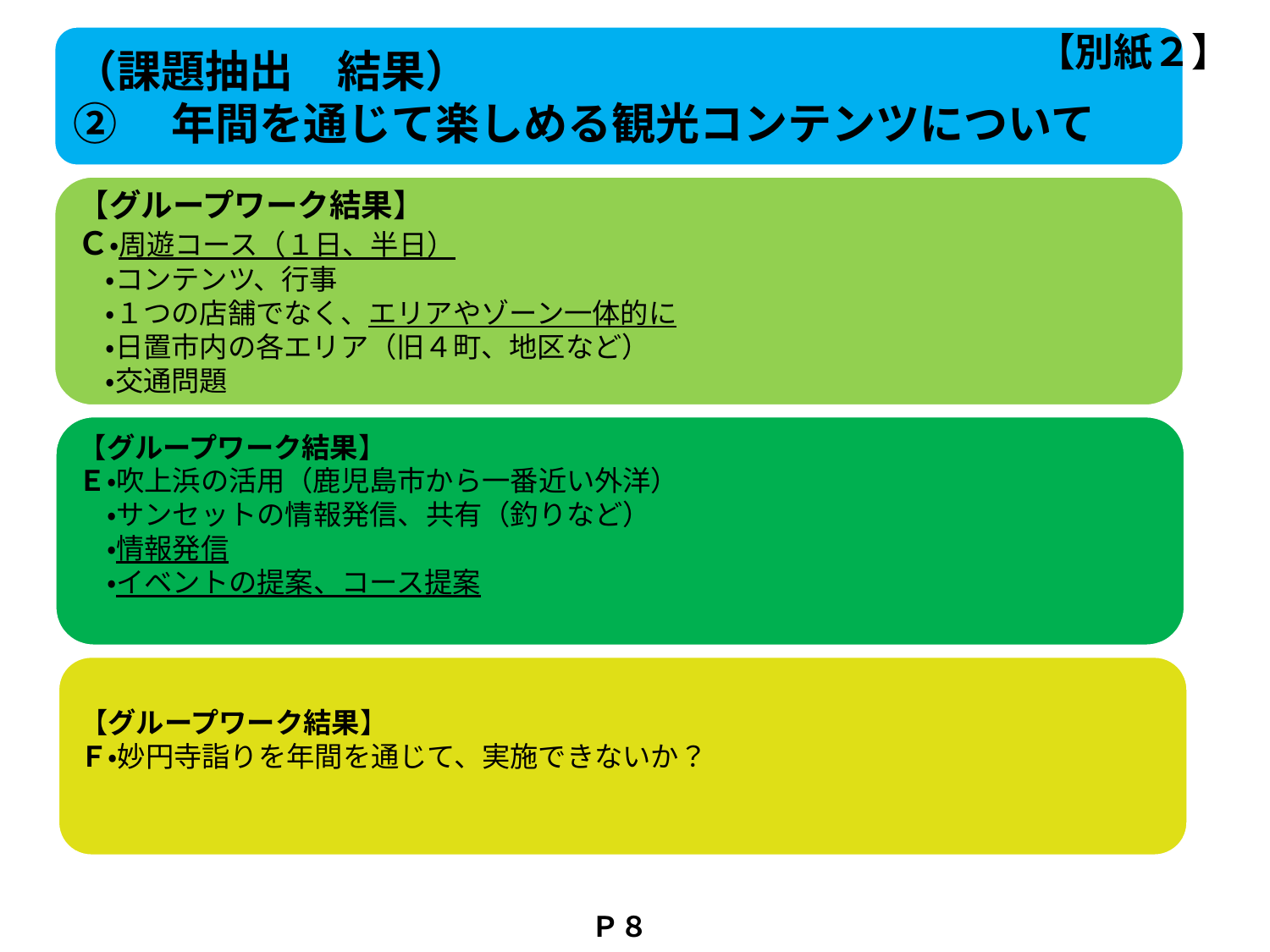

【別紙２】
（課題抽出　結果）
②　年間を通じて楽しめる観光コンテンツについて
【グループワーク結果】
Ｃ・周遊コース（１日、半日）
　・コンテンツ、行事
　・１つの店舗でなく、エリアやゾーン一体的に
　・日置市内の各エリア（旧４町、地区など）
　・交通問題
【グループワーク結果】
Ｅ・吹上浜の活用（鹿児島市から一番近い外洋）
　・サンセットの情報発信、共有（釣りなど）
　・情報発信
　・イベントの提案、コース提案

【グループワーク結果】
Ｆ・妙円寺詣りを年間を通じて、実施できないか？

Ｐ８